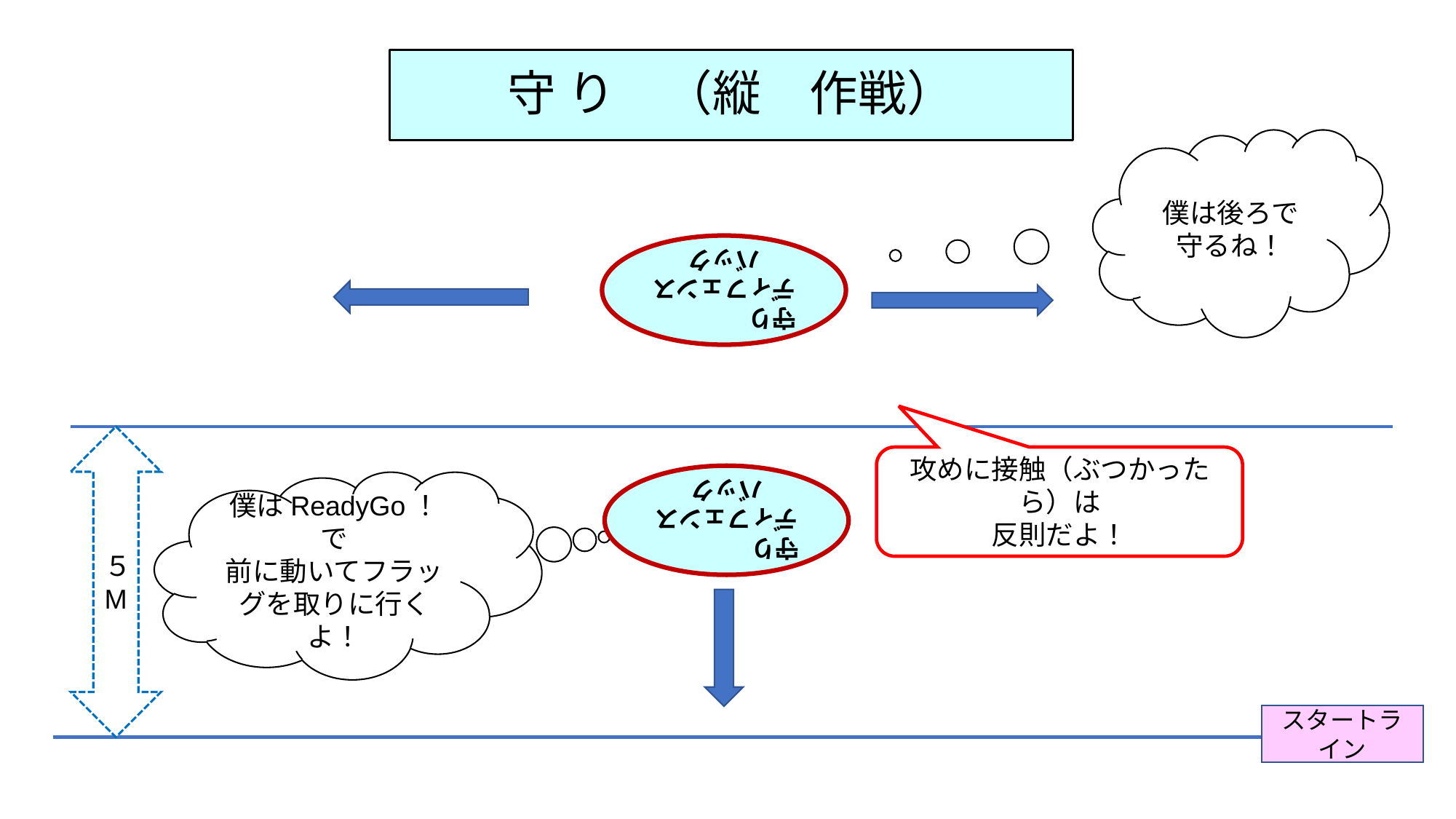

# 守 り　（縦　作戦）
僕は後ろで
守るね！
守り　　　　ディフェンスバック

５M
攻めに接触（ぶつかったら）は
反則だよ！
守り　　　　ディフェンスバック
僕はReadyGo！で
前に動いてフラッグを取りに行くよ！

スタートライン